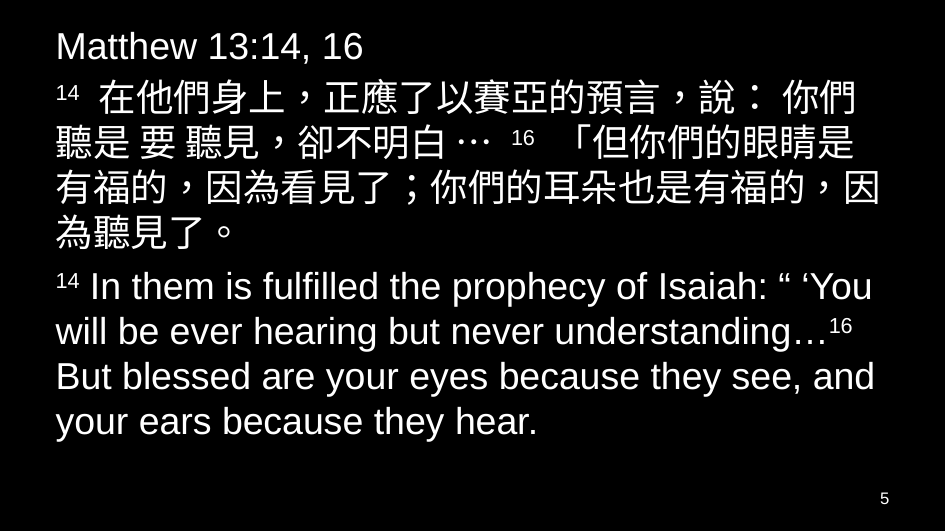

Matthew 13:14, 16
14 在他們身上，正應了以賽亞的預言，說： 你們聽是 要 聽見，卻不明白 … 16 「但你們的眼睛是有福的，因為看見了；你們的耳朵也是有福的，因為聽見了。
14 In them is fulfilled the prophecy of Isaiah: “ ‘You will be ever hearing but never understanding…16 But blessed are your eyes because they see, and your ears because they hear.

5